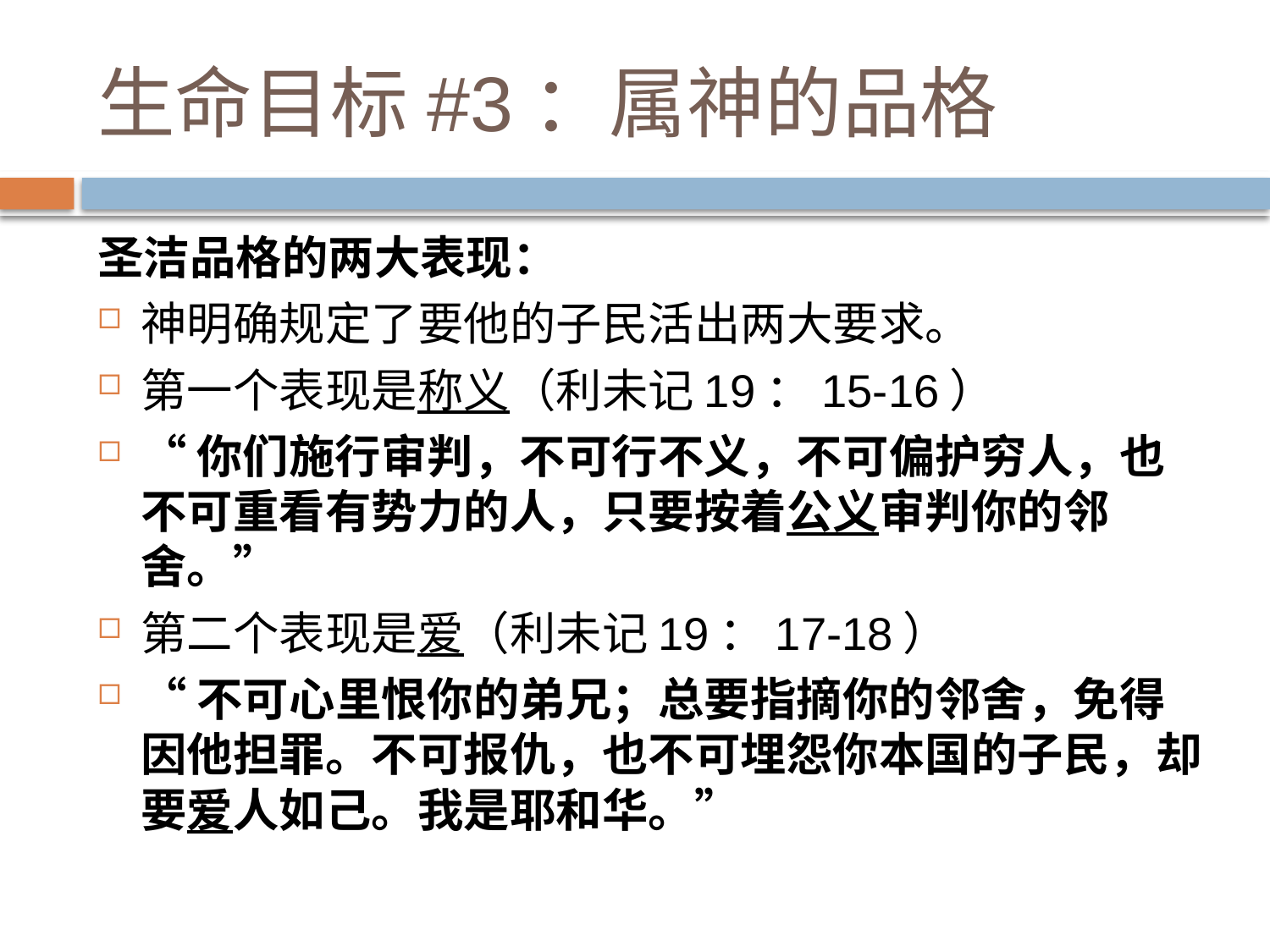

# 生命目标#3：属神的品格
圣洁品格的两大表现：
神明确规定了要他的子民活出两大要求。
第一个表现是称义（利未记19：15-16）
“你们施行审判，不可行不义，不可偏护穷人，也不可重看有势力的人，只要按着公义审判你的邻舍。”
第二个表现是爱（利未记19：17-18）
“不可心里恨你的弟兄；总要指摘你的邻舍，免得因他担罪。不可报仇，也不可埋怨你本国的子民，却要爱人如己。我是耶和华。”